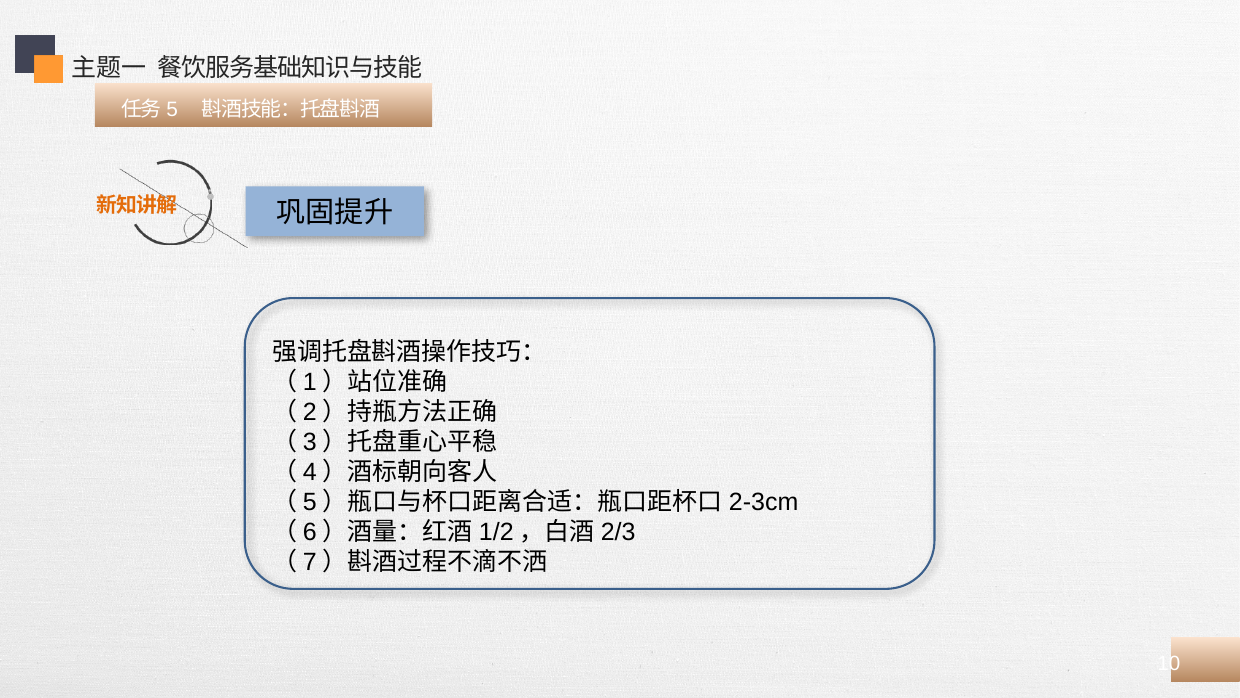

主题一  餐饮服务基础知识与技能

 任务5    斟酒技能：托盘斟酒
巩固提升

强调托盘斟酒操作技巧：
（1）站位准确
（2）持瓶方法正确
（3）托盘重心平稳
（4）酒标朝向客人
（5）瓶口与杯口距离合适：瓶口距杯口2-3cm
（6）酒量：红酒1/2，白酒2/3
（7）斟酒过程不滴不洒